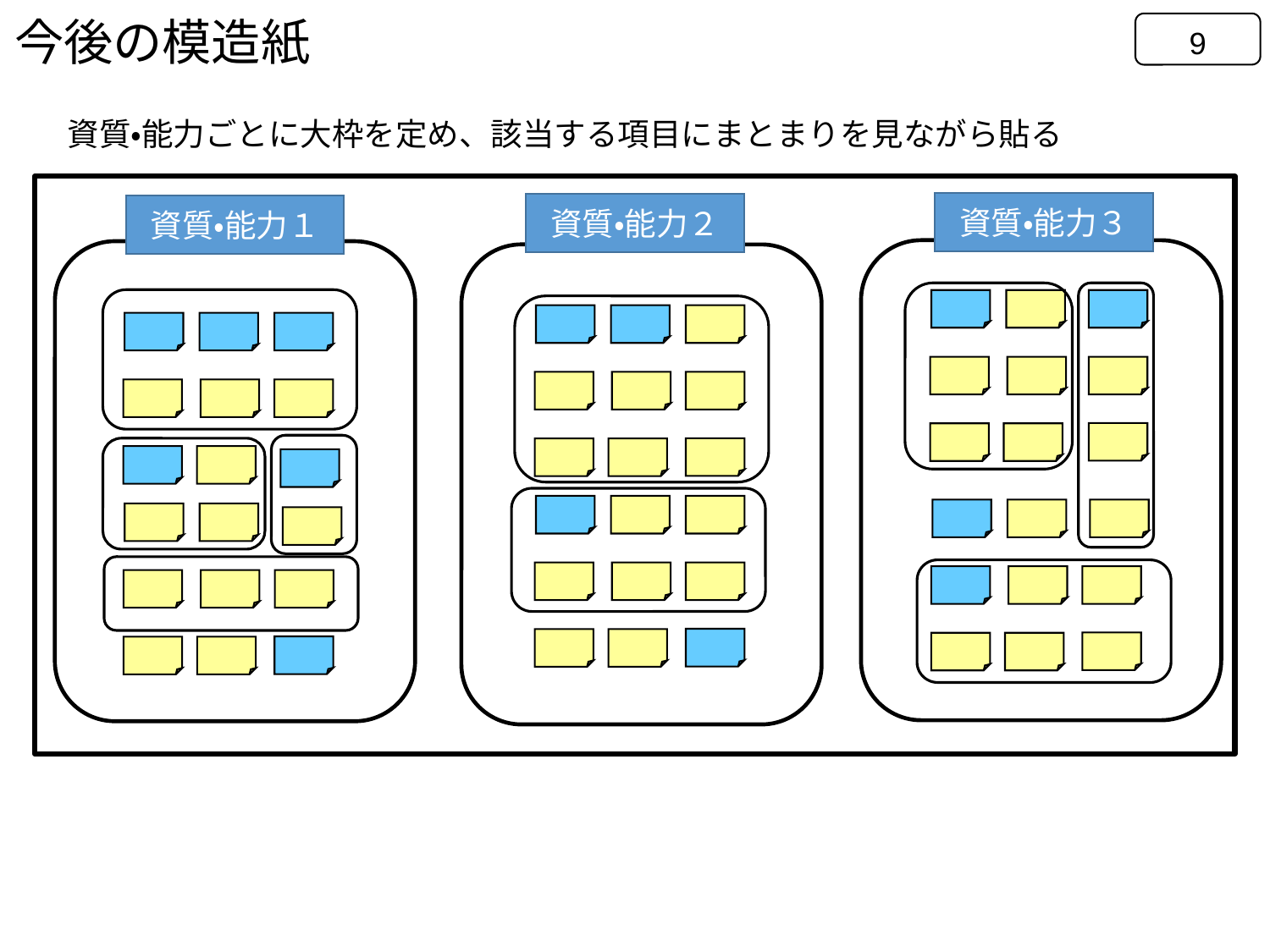

今後の模造紙
9
資質・能力ごとに大枠を定め、該当する項目にまとまりを見ながら貼る

資質・能力３
資質・能力２
資質・能力１